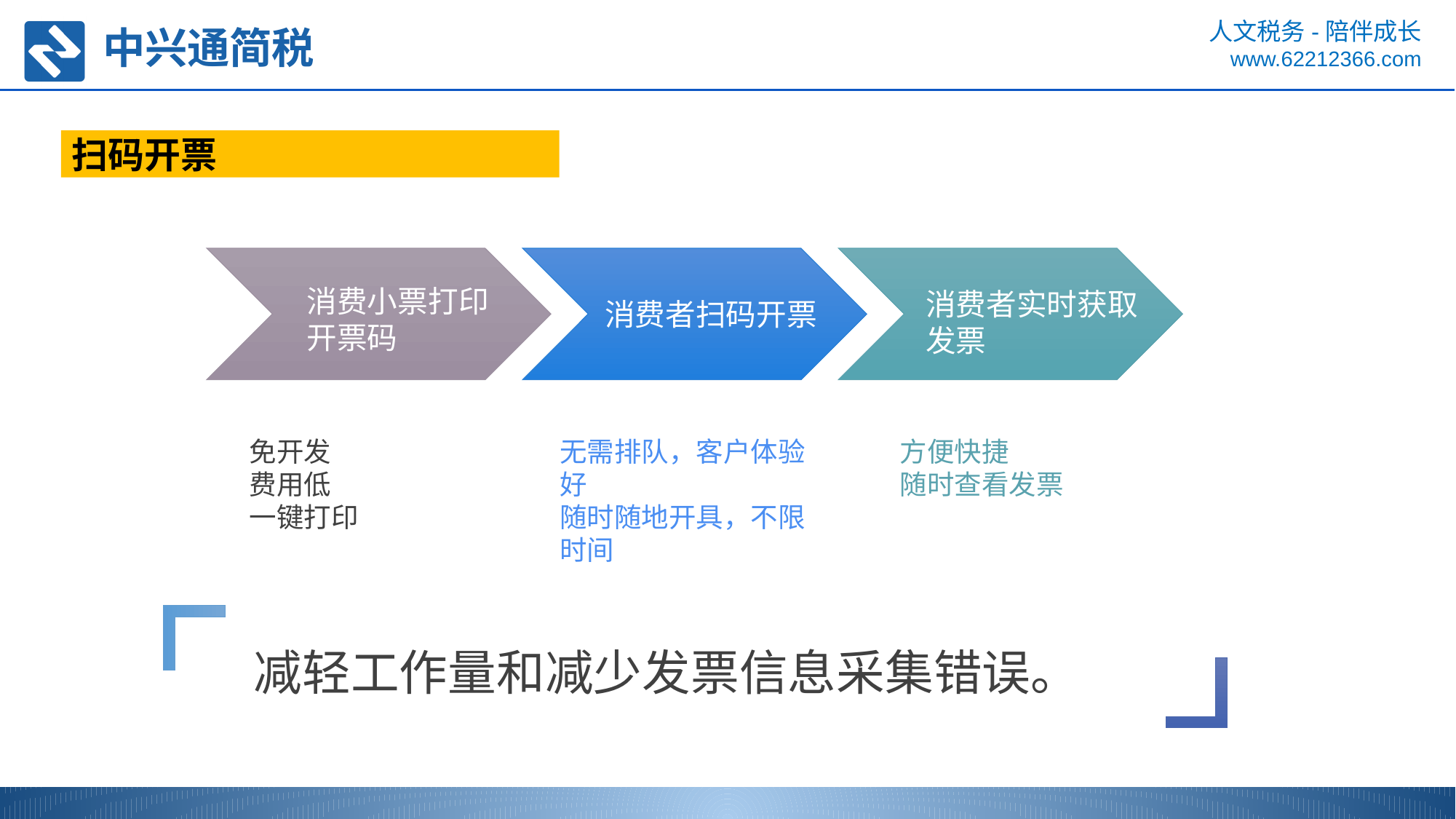

扫码开票

消费小票打印开票码
消费者实时获取发票
消费者扫码开票
免开发
费用低
一键打印
无需排队，客户体验好
随时随地开具，不限时间
方便快捷
随时查看发票

减轻工作量和减少发票信息采集错误。